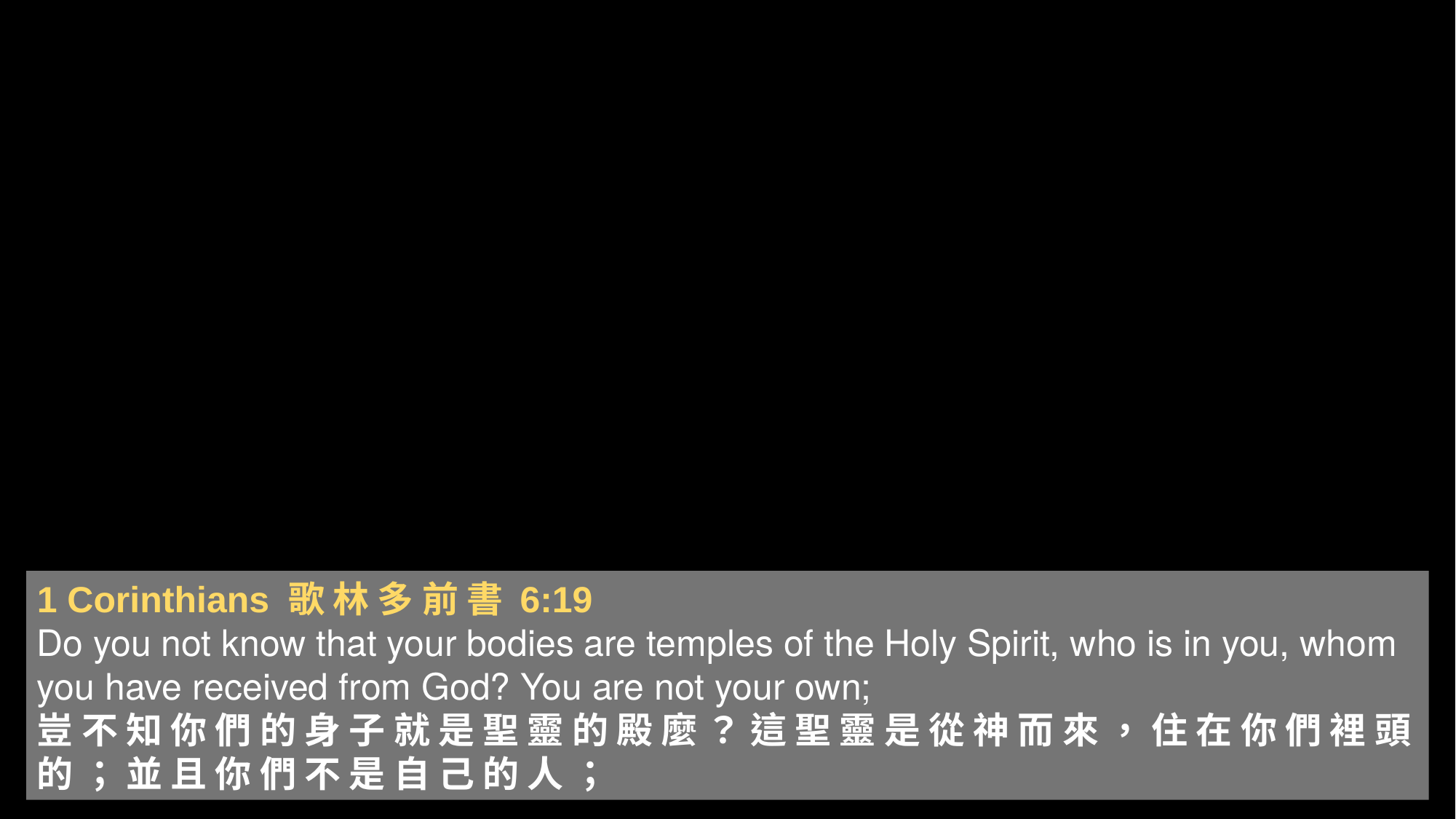

1 Corinthians 歌 林 多 前 書 6:19
Do you not know that your bodies are temples of the Holy Spirit, who is in you, whom you have received from God? You are not your own;
豈 不 知 你 們 的 身 子 就 是 聖 靈 的 殿 麼 ？ 這 聖 靈 是 從 神 而 來 ， 住 在 你 們 裡 頭 的 ； 並 且 你 們 不 是 自 己 的 人 ；